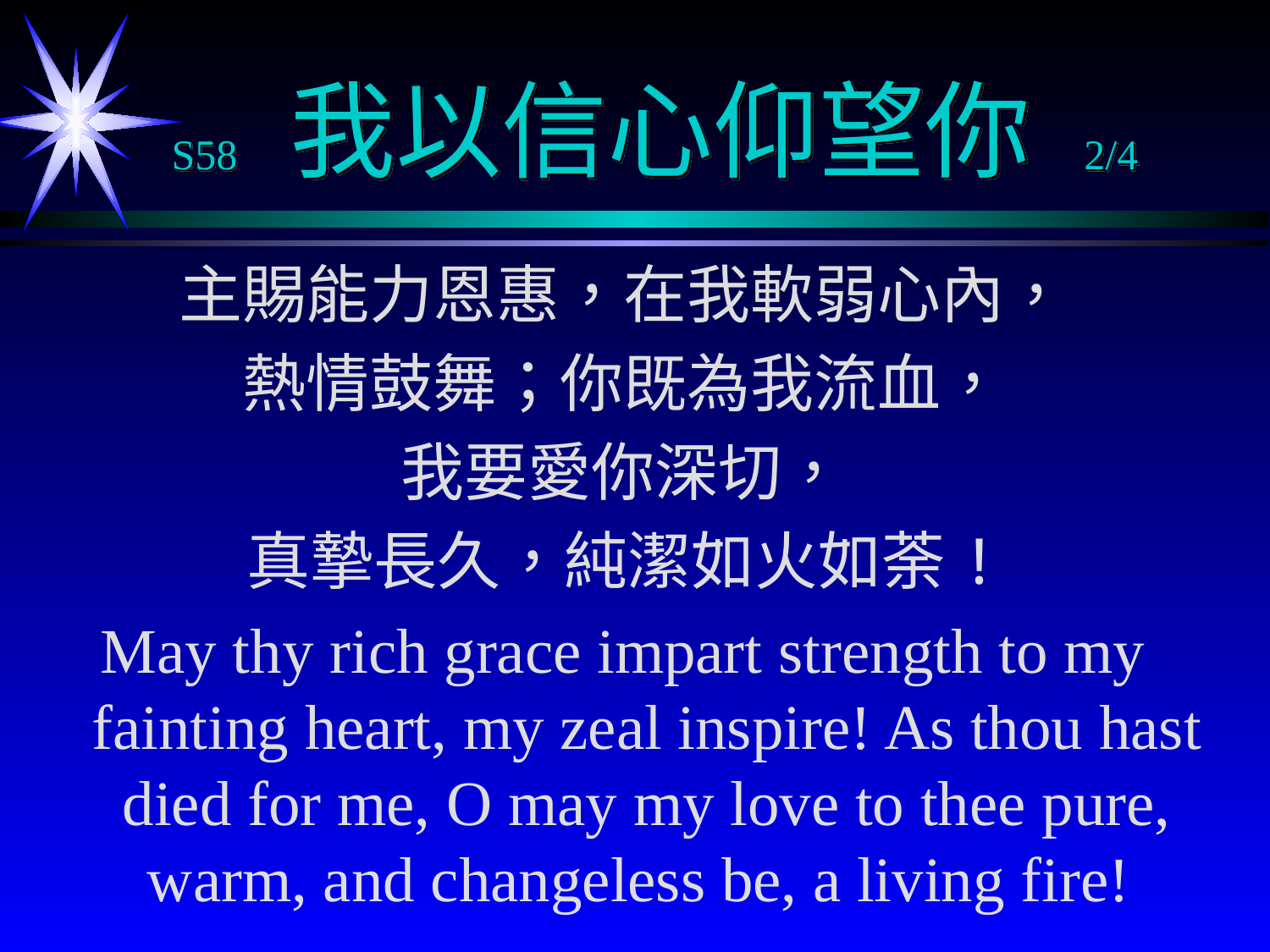

# S58    我以信心仰望你  2/4
主賜能力恩惠，在我軟弱心內，
熱情鼓舞；你既為我流血，
我要愛你深切，
真摯長久，純潔如火如荼!
May thy rich grace impart strength to my fainting heart, my zeal inspire! As thou hast died for me, O may my love to thee pure, warm, and changeless be, a living fire!